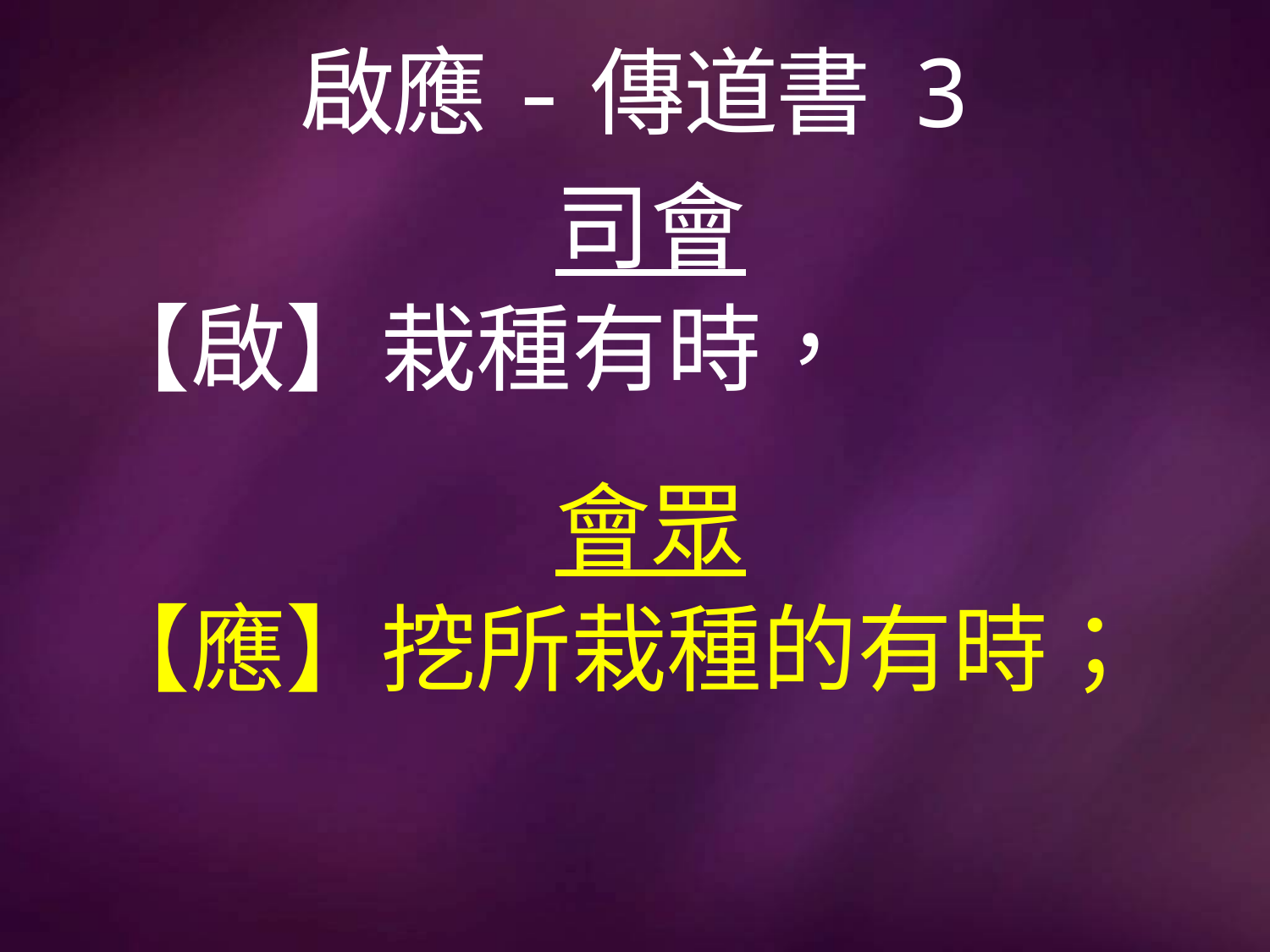

# 啟應-傳道書 3
司會
【啟】栽種有時，

會眾
【應】挖所栽種的有時；